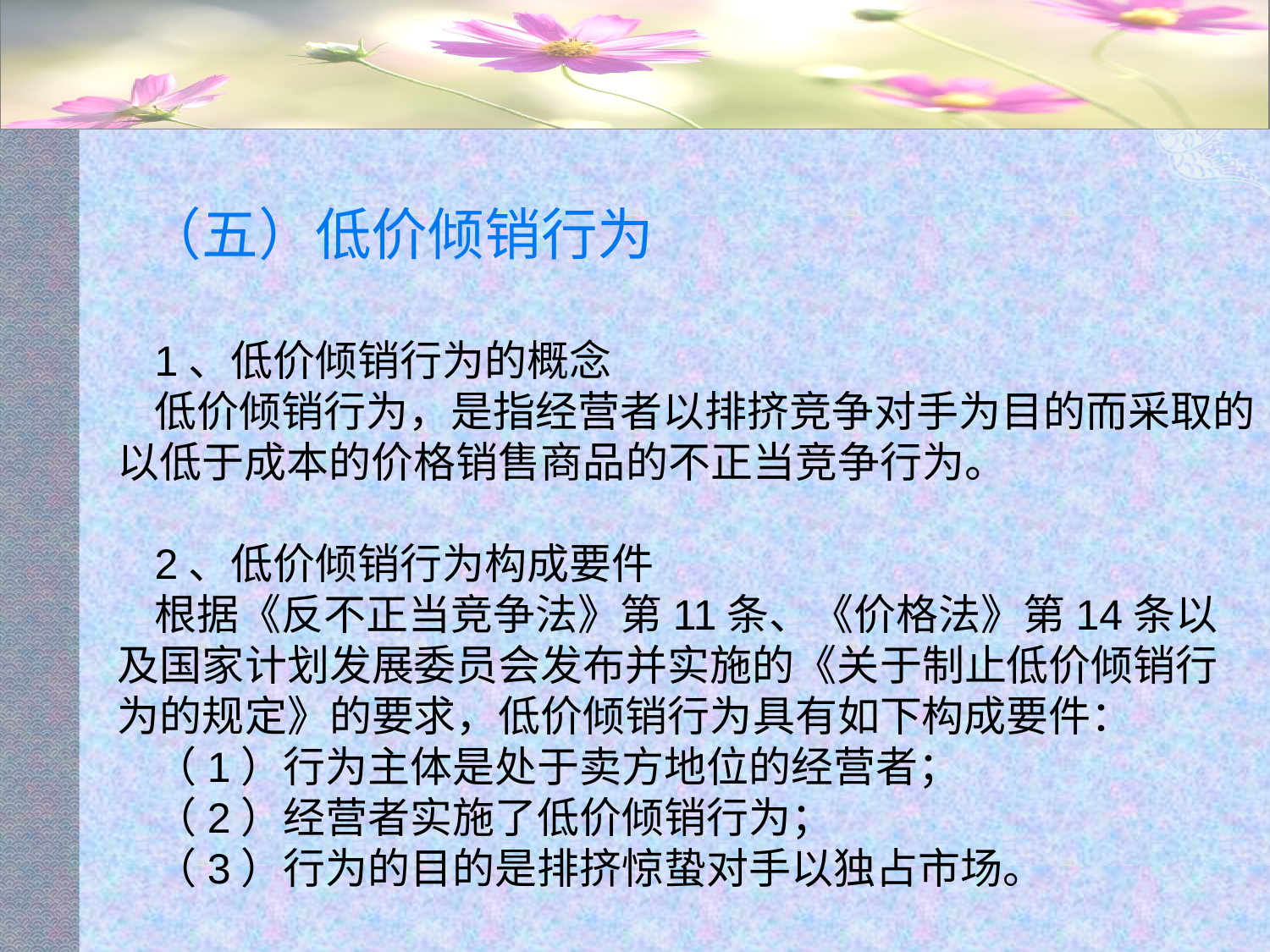

#
（五）低价倾销行为

1、低价倾销行为的概念
低价倾销行为，是指经营者以排挤竞争对手为目的而采取的以低于成本的价格销售商品的不正当竞争行为。

2、低价倾销行为构成要件
根据《反不正当竞争法》第11条、《价格法》第14条以及国家计划发展委员会发布并实施的《关于制止低价倾销行为的规定》的要求，低价倾销行为具有如下构成要件：
（1）行为主体是处于卖方地位的经营者；
（2）经营者实施了低价倾销行为；
（3）行为的目的是排挤惊蛰对手以独占市场。